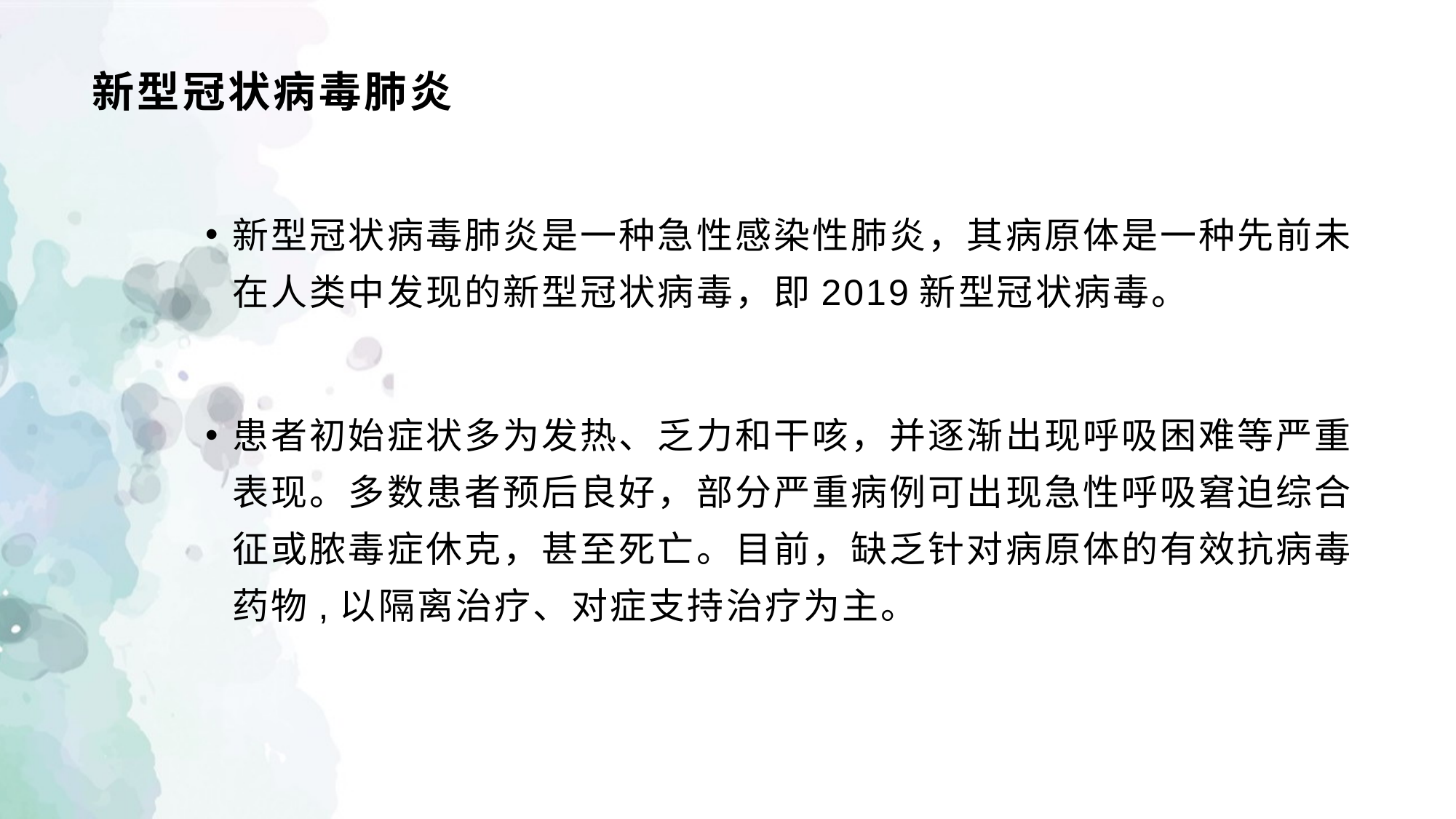

# 新型冠状病毒肺炎

新型冠状病毒肺炎是一种急性感染性肺炎，其病原体是一种先前未在人类中发现的新型冠状病毒，即2019新型冠状病毒。

患者初始症状多为发热、乏力和干咳，并逐渐出现呼吸困难等严重表现。多数患者预后良好，部分严重病例可出现急性呼吸窘迫综合征或脓毒症休克，甚至死亡。目前，缺乏针对病原体的有效抗病毒药物,以隔离治疗、对症支持治疗为主。